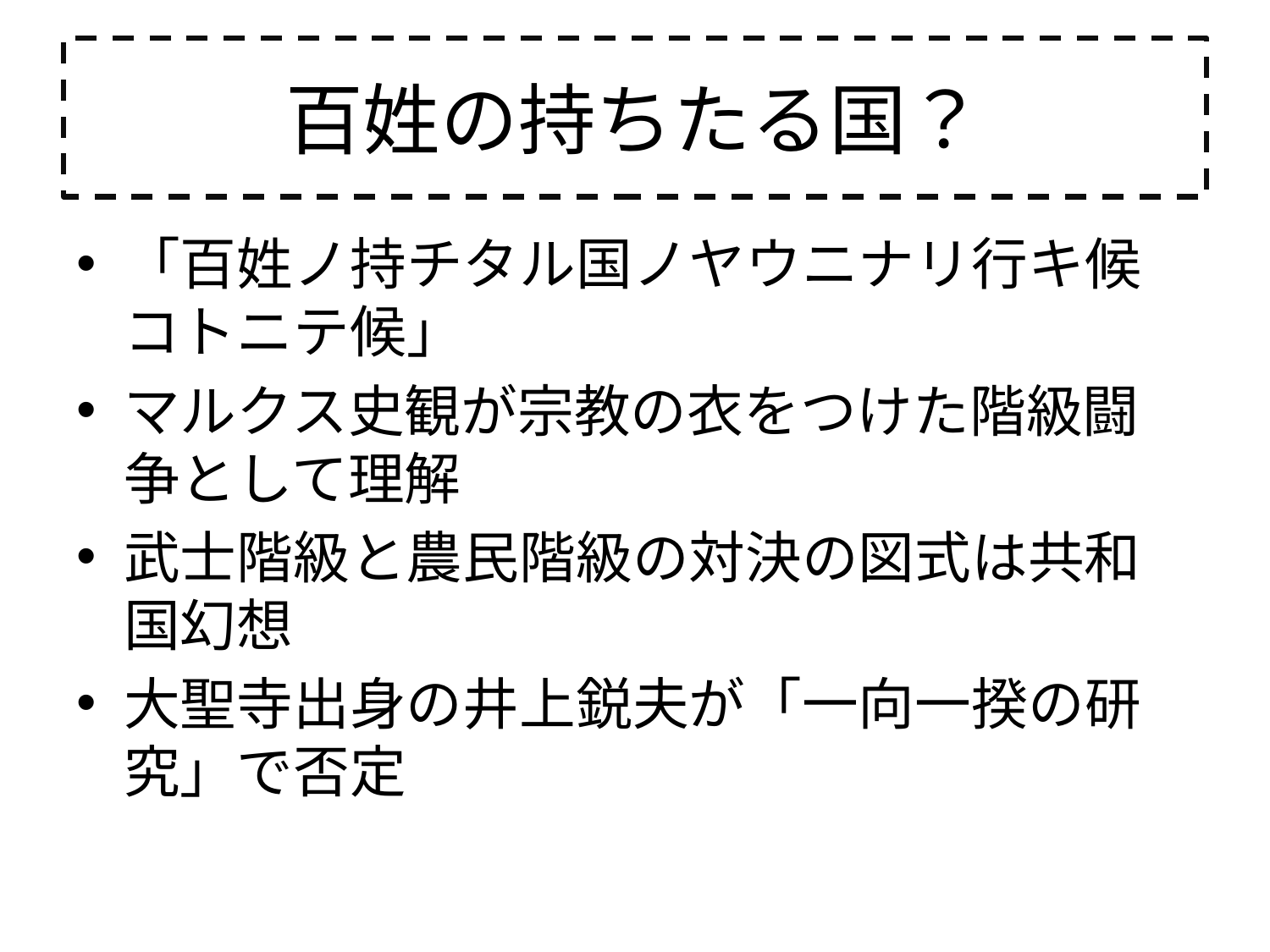

# 百姓の持ちたる国？
「百姓ノ持チタル国ノヤウニナリ行キ候コトニテ候」
マルクス史観が宗教の衣をつけた階級闘争として理解
武士階級と農民階級の対決の図式は共和国幻想
大聖寺出身の井上鋭夫が「一向一揆の研究」で否定